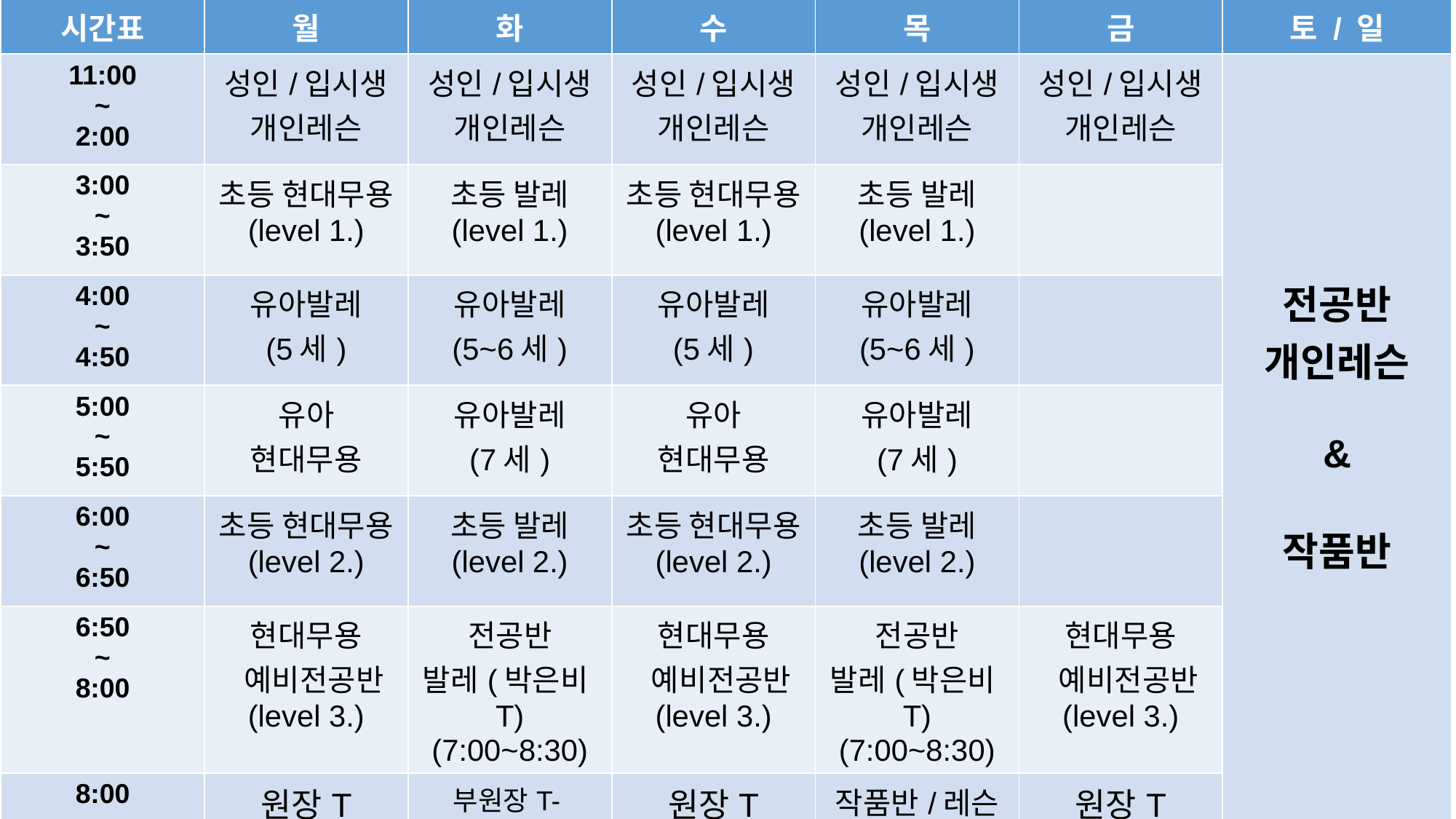

| 시간표 | 월 | 화 | 수 | 목 | 금 | 토 / 일 |
| --- | --- | --- | --- | --- | --- | --- |
| 11:00 ~ 2:00 | 성인/입시생 개인레슨 | 성인/입시생 개인레슨 | 성인/입시생 개인레슨 | 성인/입시생 개인레슨 | 성인/입시생 개인레슨 | 전공반 개인레슨 & 작품반 |
| 3:00 ~ 3:50 | 초등 현대무용 (level 1.) | 초등 발레 (level 1.) | 초등 현대무용 (level 1.) | 초등 발레 (level 1.) |  |  |
| 4:00 ~ 4:50 | 유아발레 (5세) | 유아발레 (5~6세) | 유아발레 (5세) | 유아발레 (5~6세) |  |  |
| 5:00 ~ 5:50 | 유아 현대무용 | 유아발레 (7세) | 유아 현대무용 | 유아발레 (7세) |  |  |
| 6:00 ~ 6:50 | 초등 현대무용 (level 2.) | 초등 발레 (level 2.) | 초등 현대무용 (level 2.) | 초등 발레 (level 2.) |  |  |
| 6:50 ~ 8:00 | 현대무용 예비전공반 (level 3.) | 전공반 발레(박은비T) (7:00~8:30) | 현대무용 예비전공반 (level 3.) | 전공반 발레(박은비T) (7:00~8:30) | 현대무용 예비전공반 (level 3.) |  |
| 8:00 ~ 10:00 | 원장T 전공반 | 부원장T-전공반 (8:30~10:00) | 원장T 전공반 | 작품반/레슨 (8:30~10:00) | 원장T 전공반 |  |